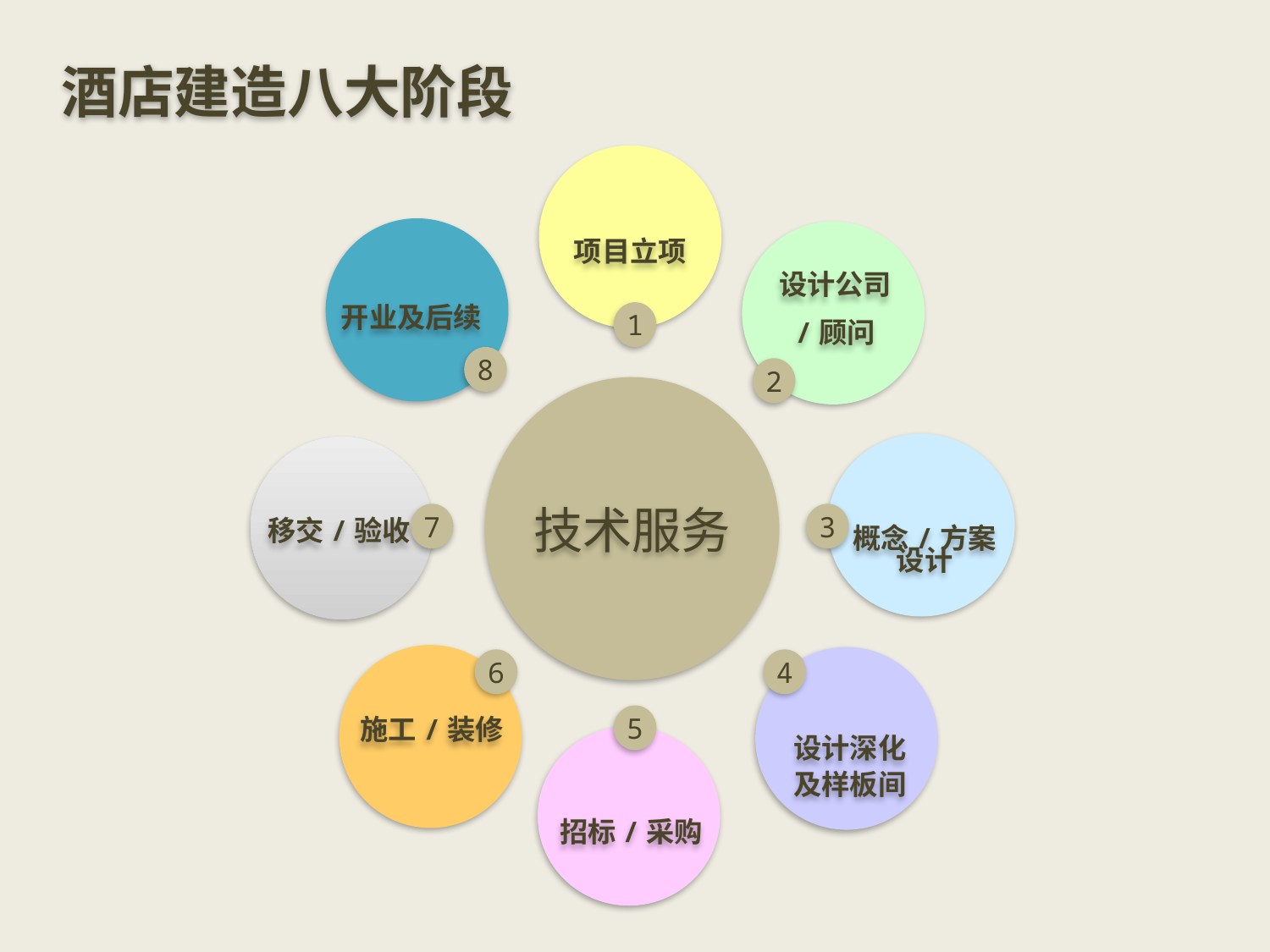

# 酒店建造八大阶段

项目立项

开业及后续
设计公司
/顾问
1

8
2

概念/方案设计
7
3

6
4

设计深化
及样板间
施工/装修
5

招标/采购

技术服务
移交/验收